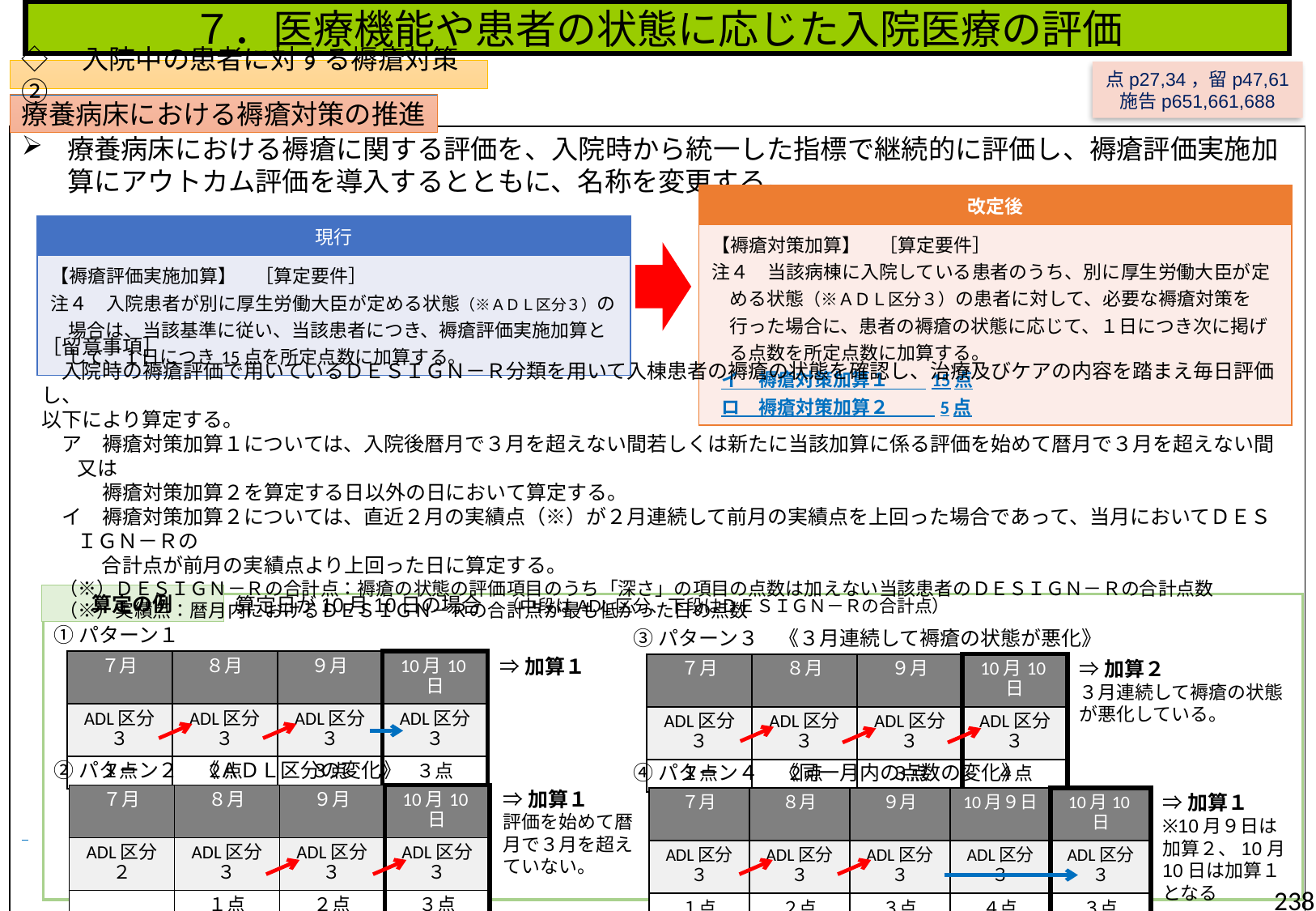

７．医療機能や患者の状態に応じた入院医療の評価
◇　入院中の患者に対する褥瘡対策②
点p27,34，留p47,61
施告p651,661,688
療養病床における褥瘡対策の推進
療養病床における褥瘡に関する評価を、入院時から統一した指標で継続的に評価し、褥瘡評価実施加算にアウトカム評価を導入するとともに、名称を変更する。

| 改定後 |
| --- |
| 【褥瘡対策加算】　［算定要件］ 注４　当該病棟に入院している患者のうち、別に厚生労働大臣が定める状態（※ＡＤＬ区分３）の患者に対して、必要な褥瘡対策を行った場合に、患者の褥瘡の状態に応じて、１日につき次に掲げる点数を所定点数に加算する。 イ　褥瘡対策加算１　　15点 ロ　褥瘡対策加算２　　 5点 |
| 現行 |
| --- |
| 【褥瘡評価実施加算】　［算定要件］ 注４　入院患者が別に厚生労働大臣が定める状態（※ＡＤＬ区分３）の場合は、当該基準に従い、当該患者につき、褥瘡評価実施加算として、１日につき15点を所定点数に加算する。 |

［留意事項］
　入院時の褥瘡評価で用いているＤＥＳＩＧＮ－Ｒ分類を用いて入棟患者の褥瘡の状態を確認し、治療及びケアの内容を踏まえ毎日評価し、
以下により算定する。
　ア　褥瘡対策加算１については、入院後暦月で３月を超えない間若しくは新たに当該加算に係る評価を始めて暦月で３月を超えない間又は
　　　褥瘡対策加算２を算定する日以外の日において算定する。
　イ　褥瘡対策加算２については、直近２月の実績点（※）が２月連続して前月の実績点を上回った場合であって、当月においてＤＥＳＩＧＮ－Ｒの
　　　合計点が前月の実績点より上回った日に算定する。
　（※）ＤＥＳＩＧＮ－Ｒの合計点：褥瘡の状態の評価項目のうち「深さ」の項目の点数は加えない当該患者のＤＥＳＩＧＮ－Ｒの合計点数
　（※）実績点：暦月内におけるＤＥＳＩＧＮ－Ｒの合計点が最も低かった日の点数
算定の例
算定日が10月10日の場合　（中段はADL区分、下段はＤＥＳＩＧＮ－Ｒの合計点）

①パターン１
③パターン３　《３月連続して褥瘡の状態が悪化》
⇒加算１
⇒加算２
３月連続して褥瘡の状態が悪化している。
| ７月 | ８月 | ９月 | 10月10日 |
| --- | --- | --- | --- |
| ADL区分３ | ADL区分３ | ADL区分３ | ADL区分３ |
| １点 | ２点 | ３点 | ３点 |
| ７月 | ８月 | ９月 | 10月10日 |
| --- | --- | --- | --- |
| ADL区分３ | ADL区分３ | ADL区分３ | ADL区分３ |
| １点 | ２点 | ３点 | ４点 |
②パターン２　《ＡＤＬ区分の変化》
④パターン４　《同一月内の点数の変化》
⇒加算１
評価を始めて暦月で３月を超えていない。
⇒加算１
※10月９日は加算２、10月10日は加算１となる

| ７月 | ８月 | ９月 | 10月10日 |
| --- | --- | --- | --- |
| ADL区分２ | ADL区分３ | ADL区分３ | ADL区分３ |
|  | １点 | ２点 | ３点 |
| ７月 | ８月 | ９月 | 10月９日 | 10月10日 |
| --- | --- | --- | --- | --- |
| ADL区分３ | ADL区分３ | ADL区分３ | ADL区分３ | ADL区分３ |
| １点 | ２点 | ３点 | ４点 | ３点 |
238